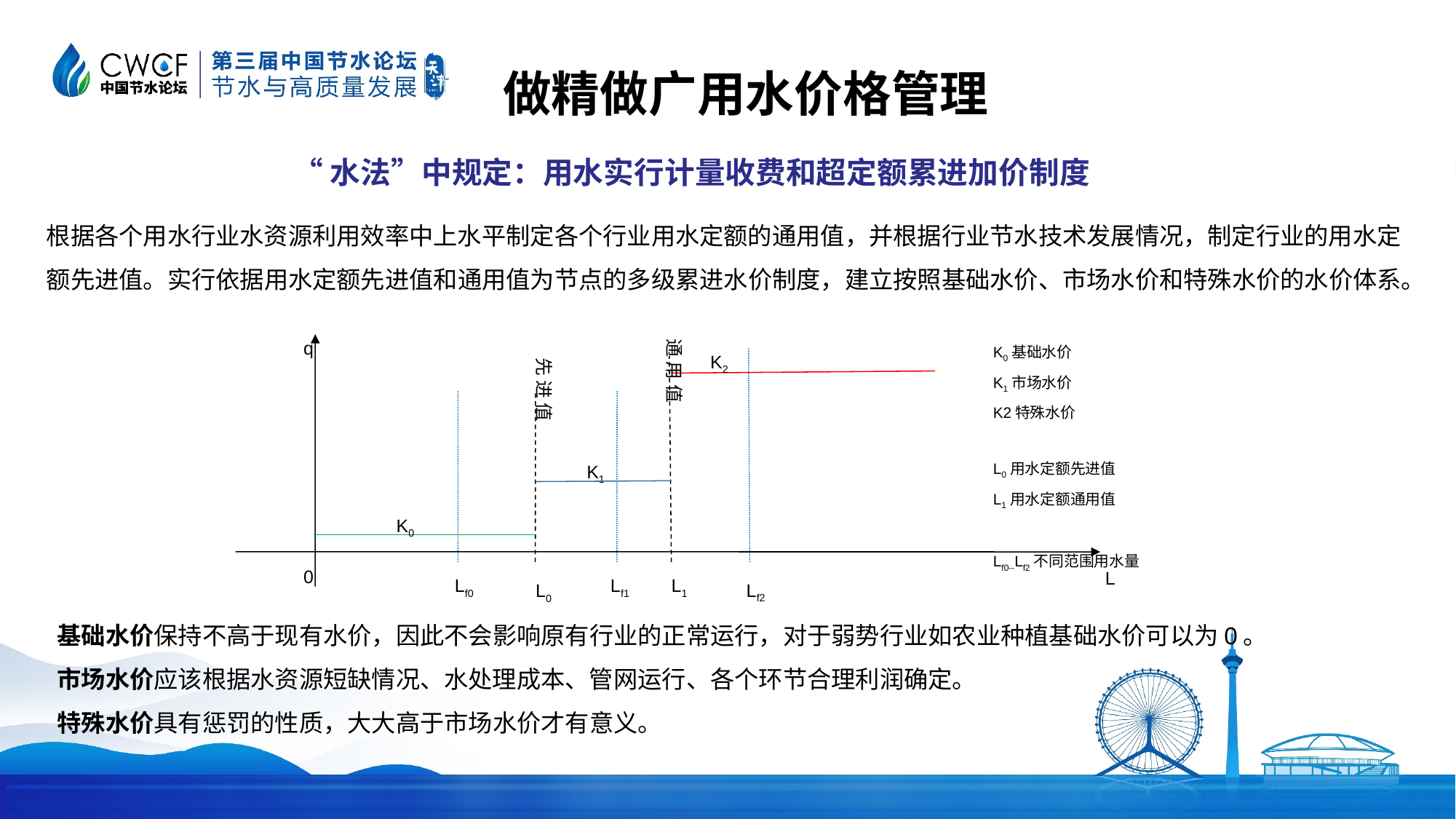

做精做广用水价格管理
“水法”中规定：用水实行计量收费和超定额累进加价制度
根据各个用水行业水资源利用效率中上水平制定各个行业用水定额的通用值，并根据行业节水技术发展情况，制定行业的用水定额先进值。实行依据用水定额先进值和通用值为节点的多级累进水价制度，建立按照基础水价、市场水价和特殊水价的水价体系。
K0基础水价
K1市场水价
K2特殊水价

L0用水定额先进值
L1用水定额通用值

Lf0--Lf2不同范围用水量
q
K2
K1
K0
0
L
L1
Lf1
Lf0
Lf2
L0
通用值
先进值
基础水价保持不高于现有水价，因此不会影响原有行业的正常运行，对于弱势行业如农业种植基础水价可以为0。
市场水价应该根据水资源短缺情况、水处理成本、管网运行、各个环节合理利润确定。
特殊水价具有惩罚的性质，大大高于市场水价才有意义。